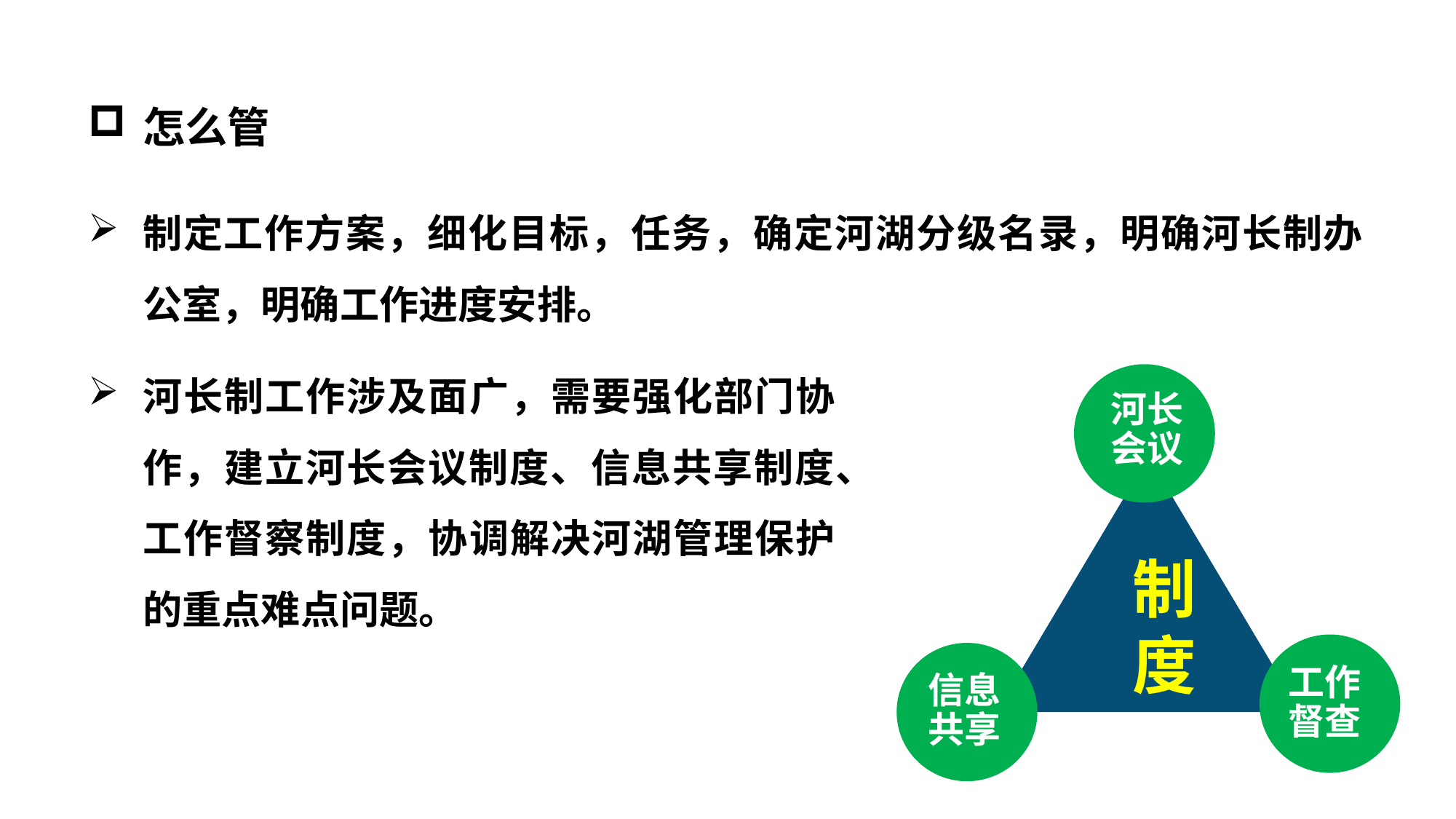

怎么管
制定工作方案，细化目标，任务，确定河湖分级名录，明确河长制办公室，明确工作进度安排。
河长制工作涉及面广，需要强化部门协作，建立河长会议制度、信息共享制度、工作督察制度，协调解决河湖管理保护的重点难点问题。

制度
河长会议
工作督查
信息共享